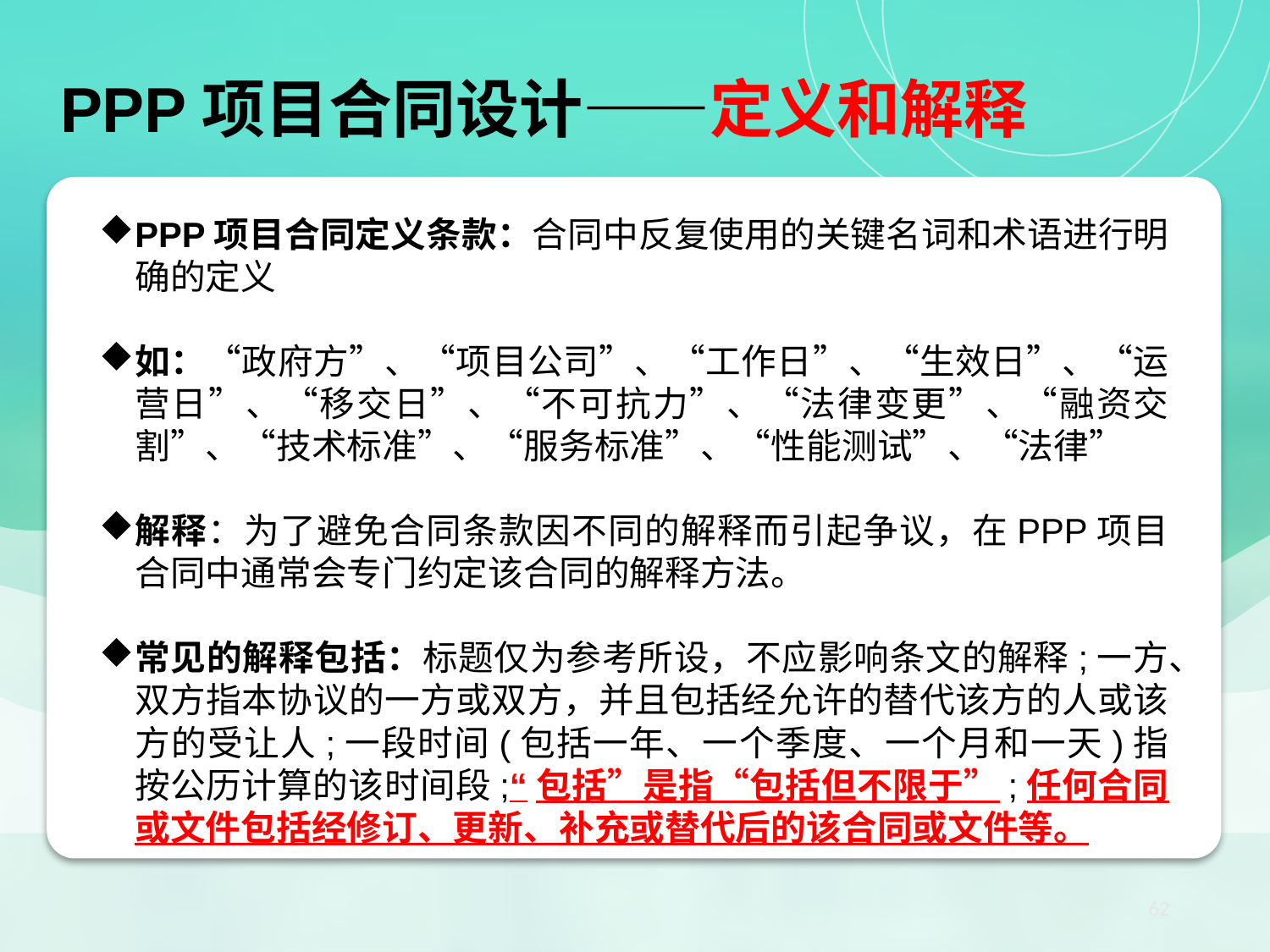

PPP项目合同设计——定义和解释
【小结】PPP项目核心法律关系：项目合同
PPP项目合同定义条款：合同中反复使用的关键名词和术语进行明确的定义

如：“政府方”、“项目公司”、“工作日”、“生效日”、“运营日”、“移交日”、“不可抗力”、“法律变更”、“融资交割”、“技术标准”、“服务标准”、“性能测试”、“法律”

解释：为了避免合同条款因不同的解释而引起争议，在PPP项目合同中通常会专门约定该合同的解释方法。

常见的解释包括：标题仅为参考所设，不应影响条文的解释;一方、双方指本协议的一方或双方，并且包括经允许的替代该方的人或该方的受让人;一段时间(包括一年、一个季度、一个月和一天)指按公历计算的该时间段;“包括”是指“包括但不限于”;任何合同或文件包括经修订、更新、补充或替代后的该合同或文件等。

62